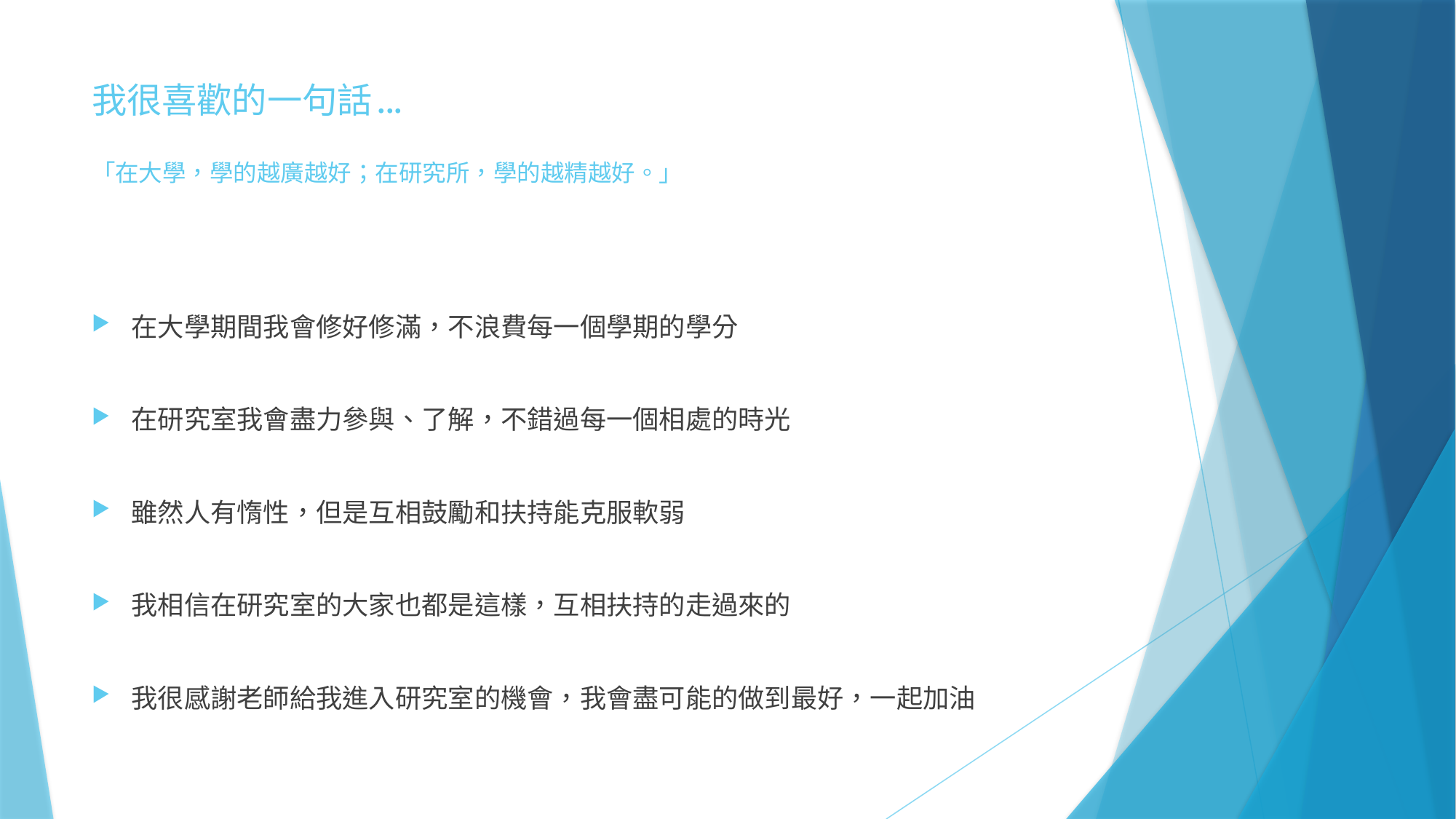

# 我很喜歡的一句話... 「在大學，學的越廣越好；在研究所，學的越精越好。」

在大學期間我會修好修滿，不浪費每一個學期的學分

在研究室我會盡力參與、了解，不錯過每一個相處的時光

雖然人有惰性，但是互相鼓勵和扶持能克服軟弱

我相信在研究室的大家也都是這樣，互相扶持的走過來的

我很感謝老師給我進入研究室的機會，我會盡可能的做到最好，一起加油